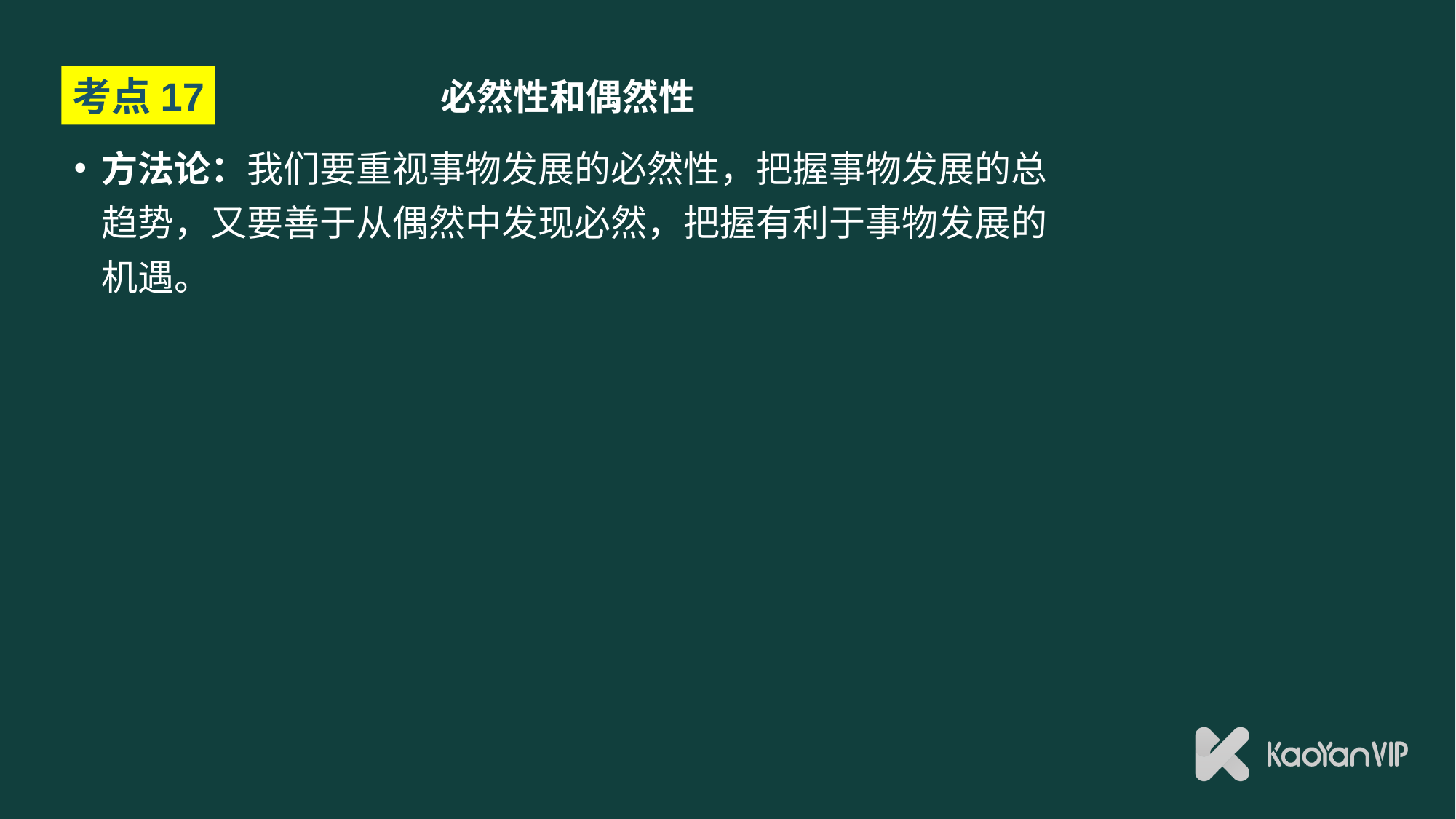

# 必然性和偶然性
考点17
方法论：我们要重视事物发展的必然性，把握事物发展的总趋势，又要善于从偶然中发现必然，把握有利于事物发展的机遇。